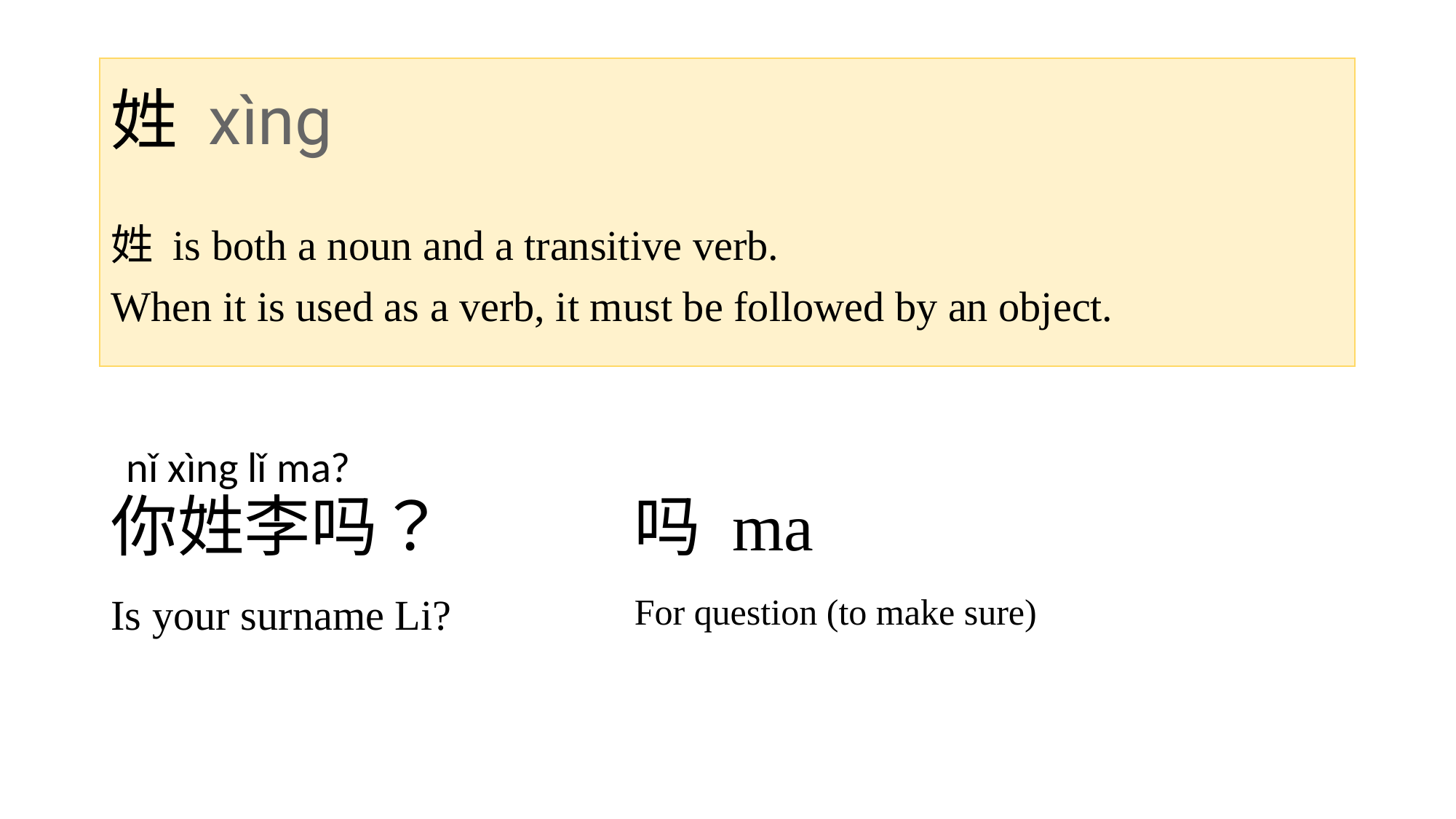

# 姓 xìng

姓 is both a noun and a transitive verb.
When it is used as a verb, it must be followed by an object.
nǐ xìng lǐ ma?
你姓李吗？
吗 ma
Is your surname Li?
For question (to make sure)